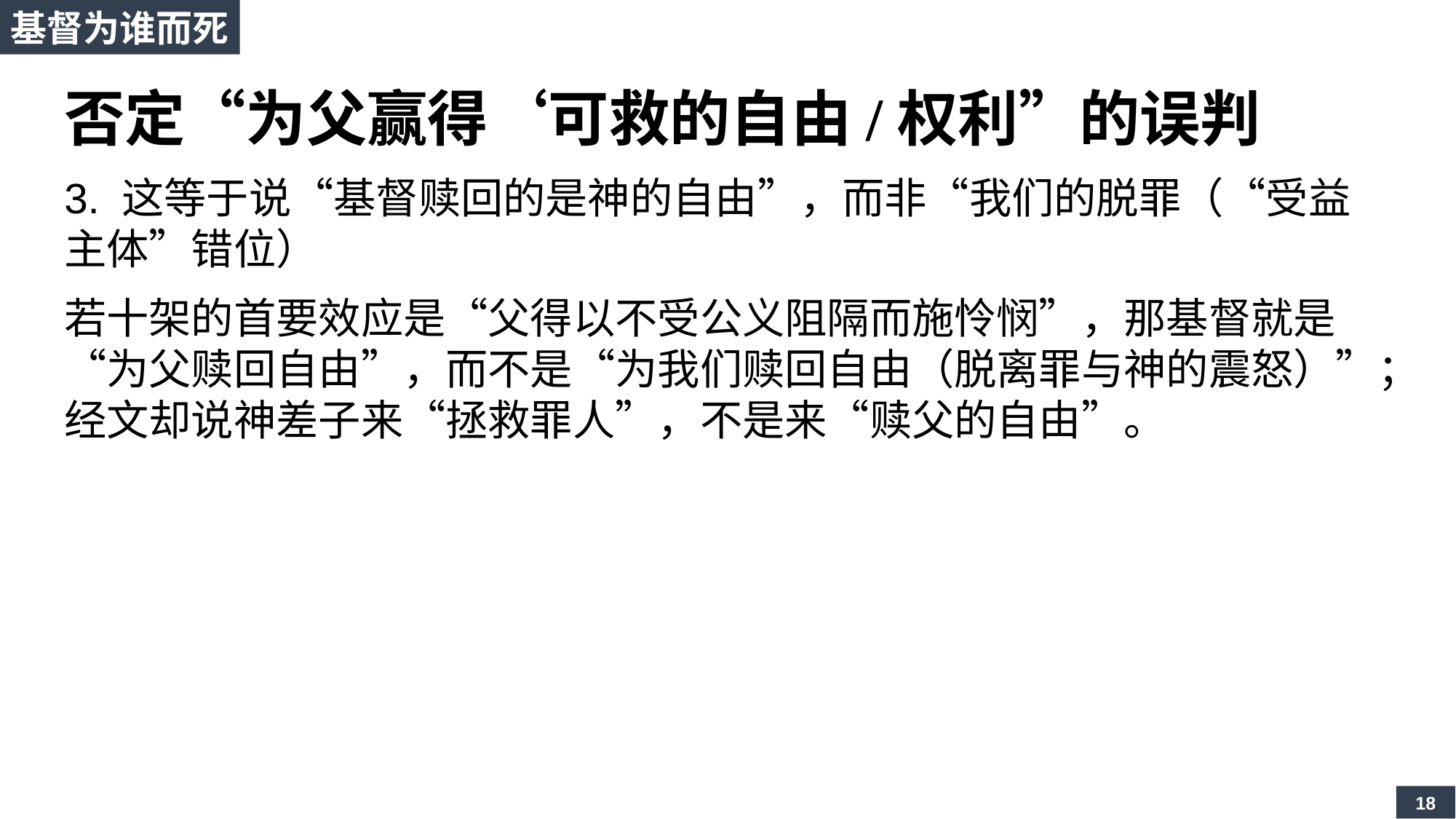

基督为谁而死
否定“为父赢得‘可救的自由/权利”的误判
3. 这等于说“基督赎回的是神的自由”，而非“我们的脱罪（“受益主体”错位）
若十架的首要效应是“父得以不受公义阻隔而施怜悯”，那基督就是“为父赎回自由”，而不是“为我们赎回自由（脱离罪与神的震怒）”；经文却说神差子来“拯救罪人”，不是来“赎父的自由”。
18